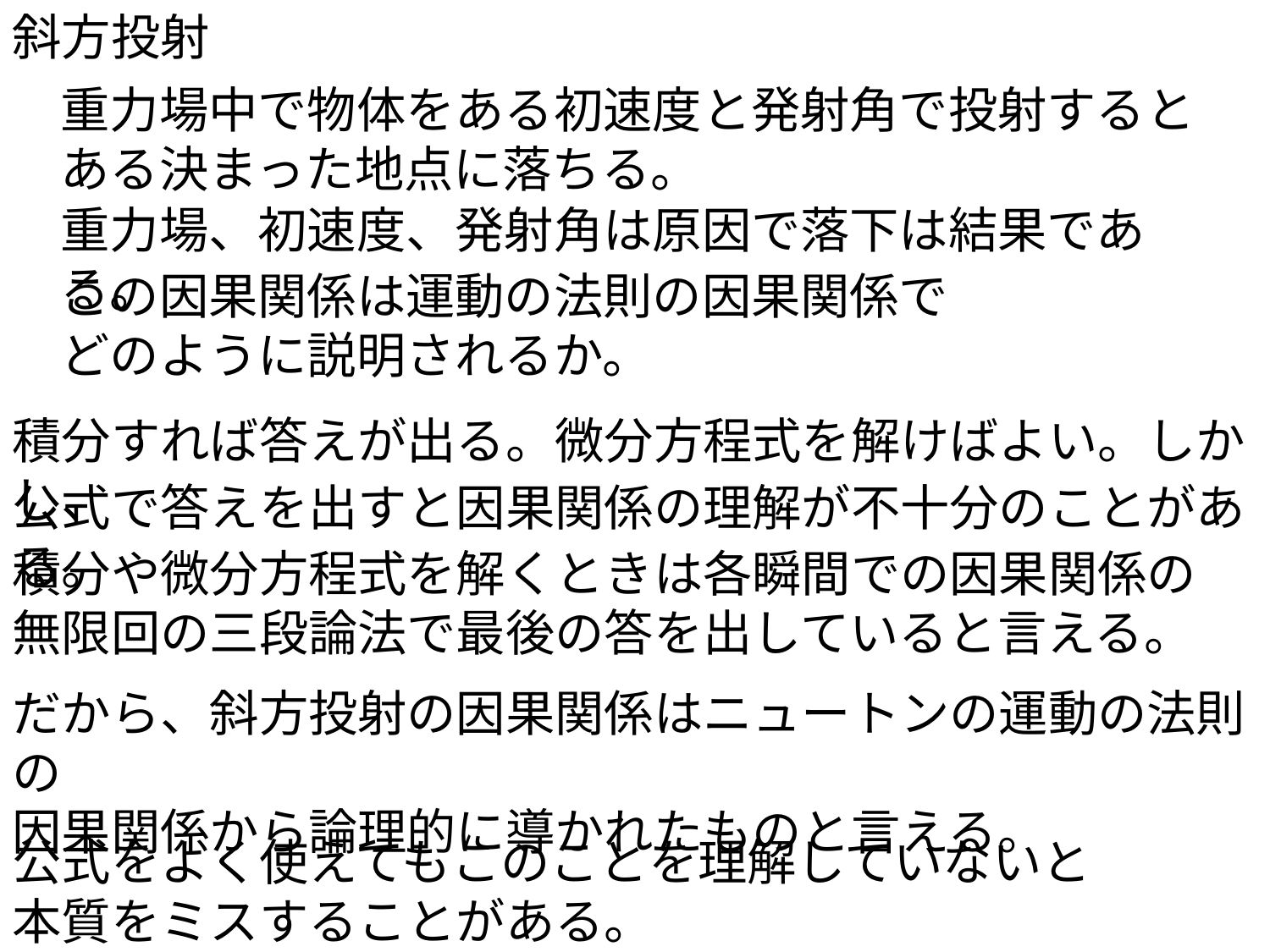

斜方投射
重力場中で物体をある初速度と発射角で投射すると
ある決まった地点に落ちる。
重力場、初速度、発射角は原因で落下は結果である。
この因果関係は運動の法則の因果関係で
どのように説明されるか。
積分すれば答えが出る。微分方程式を解けばよい。しかし、
公式で答えを出すと因果関係の理解が不十分のことがある。
積分や微分方程式を解くときは各瞬間での因果関係の
無限回の三段論法で最後の答を出していると言える。
だから、斜方投射の因果関係はニュートンの運動の法則の
因果関係から論理的に導かれたものと言える。
公式をよく使えてもこのことを理解していないと
本質をミスすることがある。